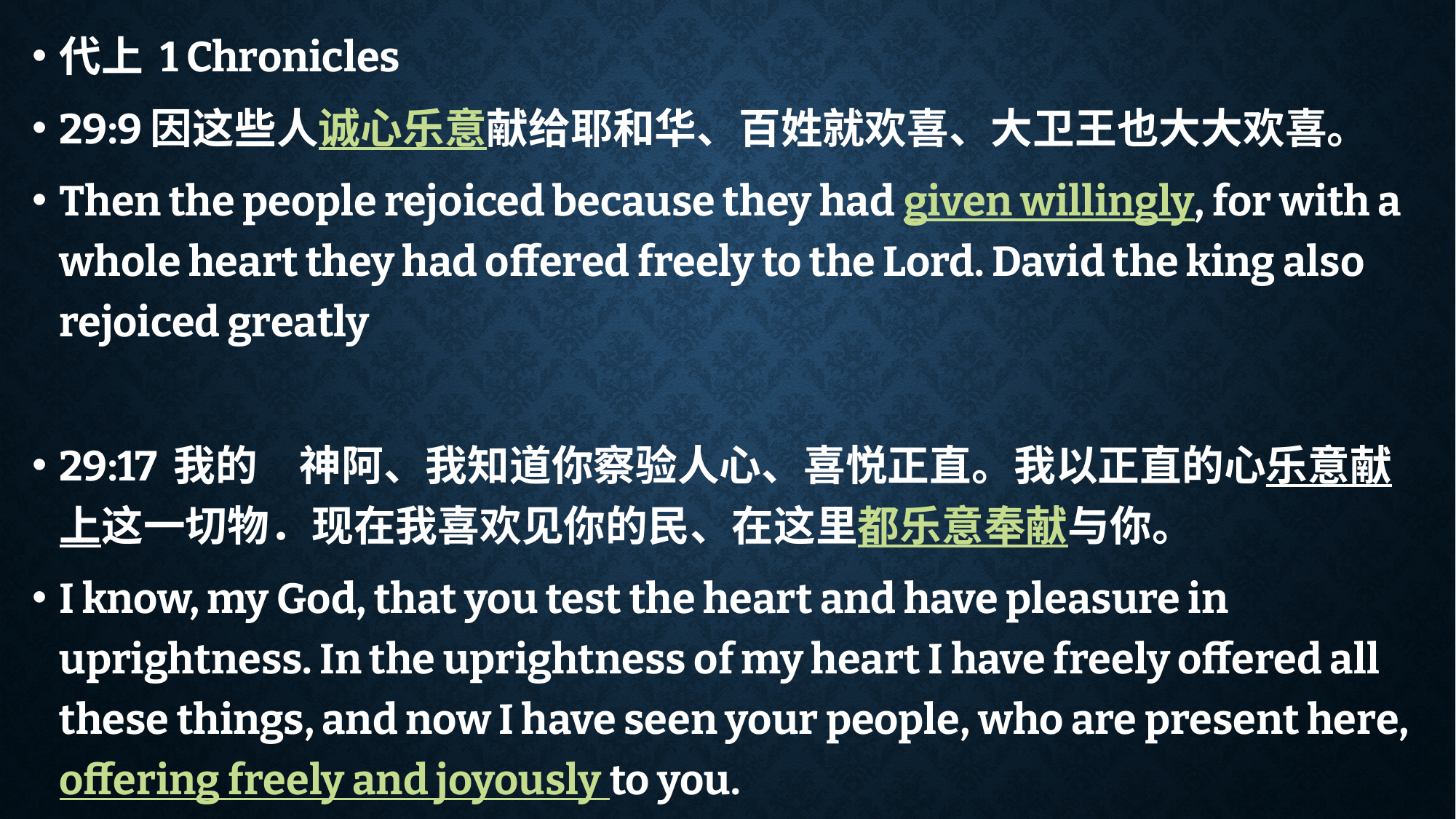

代上 1 Chronicles
29:9因这些人诚心乐意献给耶和华、百姓就欢喜、大卫王也大大欢喜。
Then the people rejoiced because they had given willingly, for with a whole heart they had offered freely to the Lord. David the king also rejoiced greatly

29:17 我的　神阿、我知道你察验人心、喜悦正直。我以正直的心乐意献上这一切物．现在我喜欢见你的民、在这里都乐意奉献与你。
I know, my God, that you test the heart and have pleasure in uprightness. In the uprightness of my heart I have freely offered all these things, and now I have seen your people, who are present here, offering freely and joyously to you.